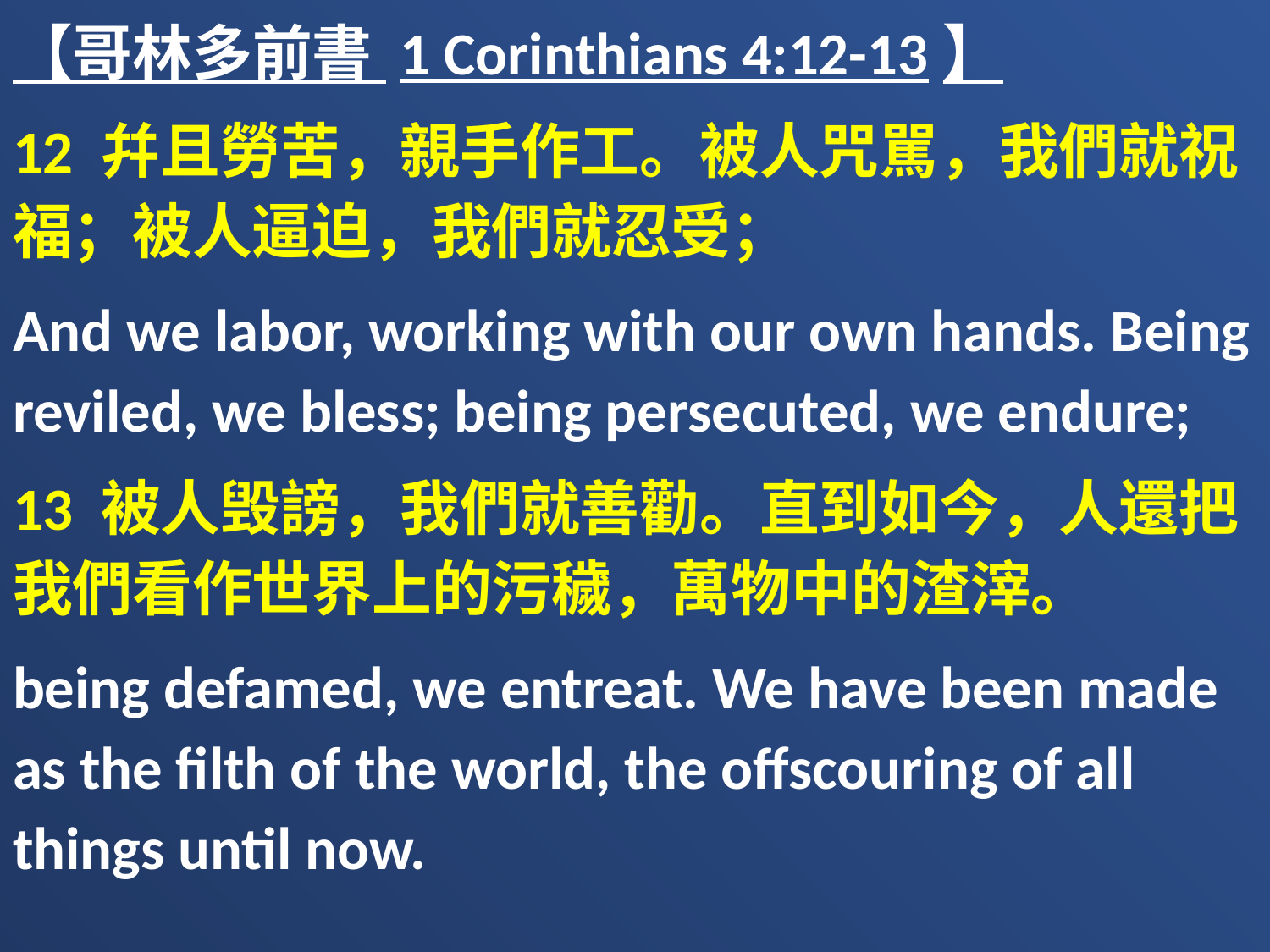

【哥林多前書 1 Corinthians 4:12-13】
12 幷且勞苦，親手作工。被人咒駡，我們就祝福；被人逼迫，我們就忍受；
And we labor, working with our own hands. Being reviled, we bless; being persecuted, we endure;
13 被人毁謗，我們就善勸。直到如今，人還把我們看作世界上的污穢，萬物中的渣滓。
being defamed, we entreat. We have been made as the filth of the world, the offscouring of all things until now.